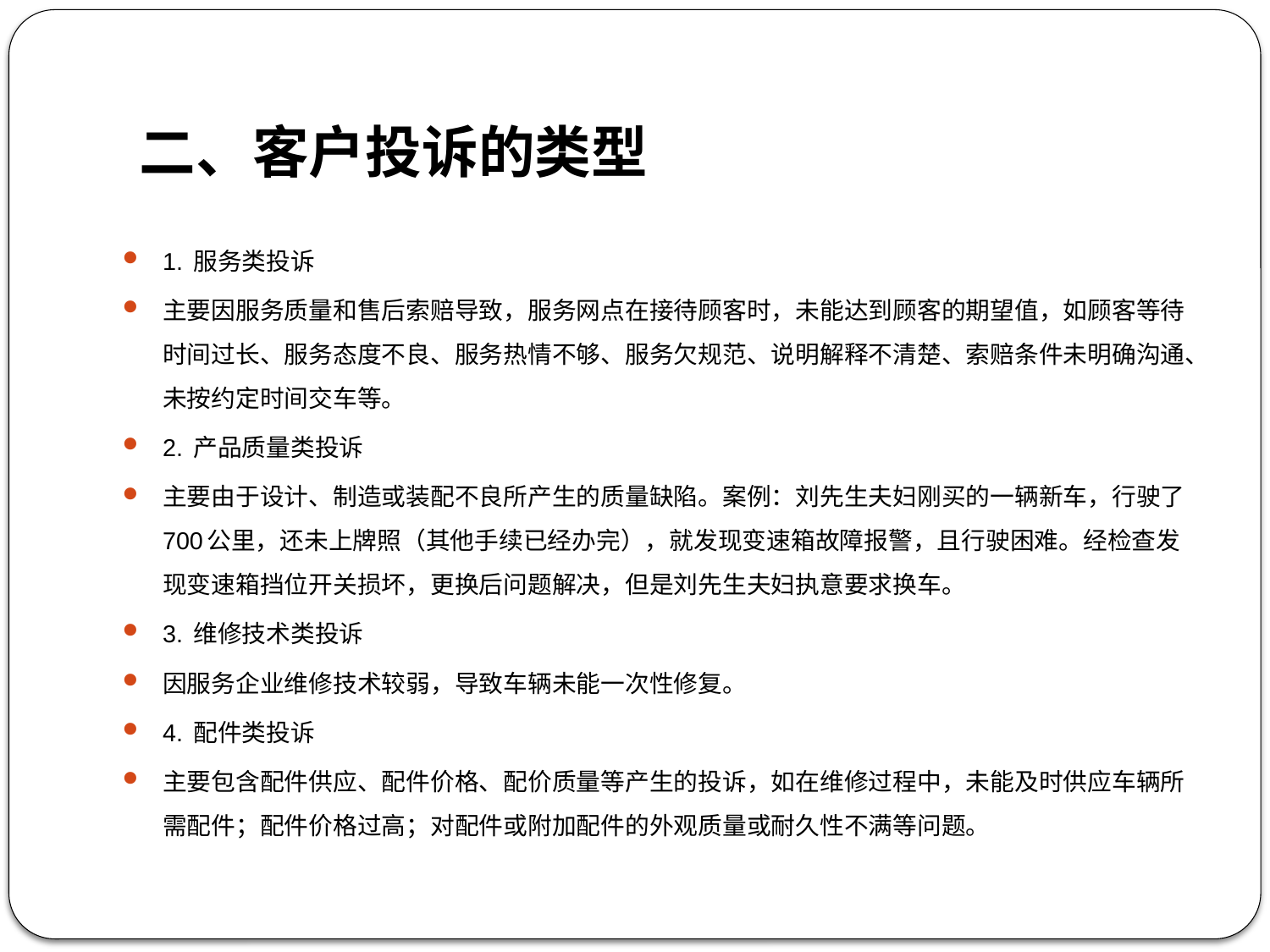

# 二、客户投诉的类型
1. 服务类投诉
主要因服务质量和售后索赔导致，服务网点在接待顾客时，未能达到顾客的期望值，如顾客等待时间过长、服务态度不良、服务热情不够、服务欠规范、说明解释不清楚、索赔条件未明确沟通、未按约定时间交车等。
2. 产品质量类投诉
主要由于设计、制造或装配不良所产生的质量缺陷。案例：刘先生夫妇刚买的一辆新车，行驶了700公里，还未上牌照（其他手续已经办完），就发现变速箱故障报警，且行驶困难。经检查发现变速箱挡位开关损坏，更换后问题解决，但是刘先生夫妇执意要求换车。
3. 维修技术类投诉
因服务企业维修技术较弱，导致车辆未能一次性修复。
4. 配件类投诉
主要包含配件供应、配件价格、配价质量等产生的投诉，如在维修过程中，未能及时供应车辆所需配件；配件价格过高；对配件或附加配件的外观质量或耐久性不满等问题。